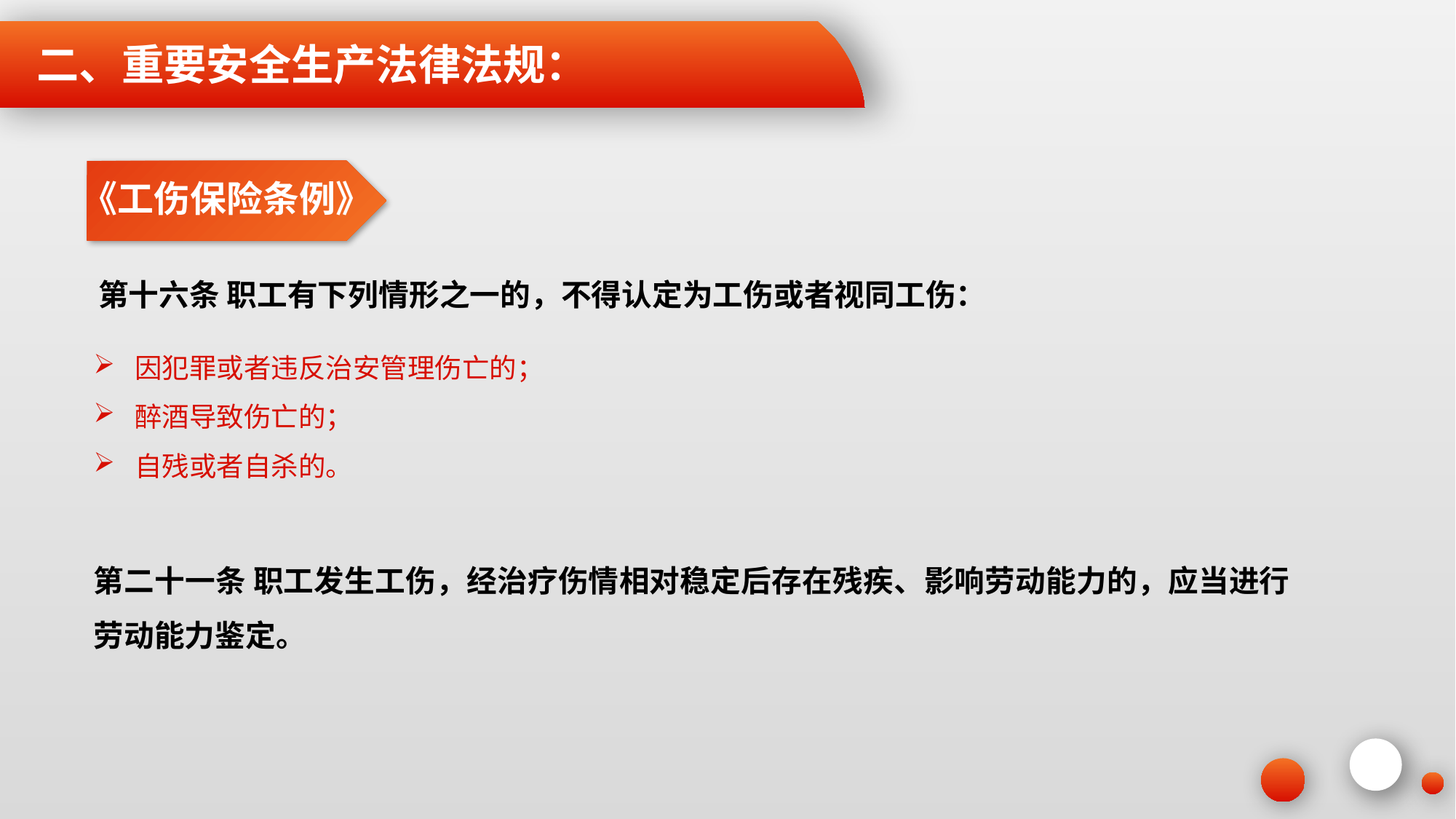

二、重要安全生产法律法规：

《工伤保险条例》
第十六条 职工有下列情形之一的，不得认定为工伤或者视同工伤：
因犯罪或者违反治安管理伤亡的；
醉酒导致伤亡的；
自残或者自杀的。
第二十一条 职工发生工伤，经治疗伤情相对稳定后存在残疾、影响劳动能力的，应当进行劳动能力鉴定。